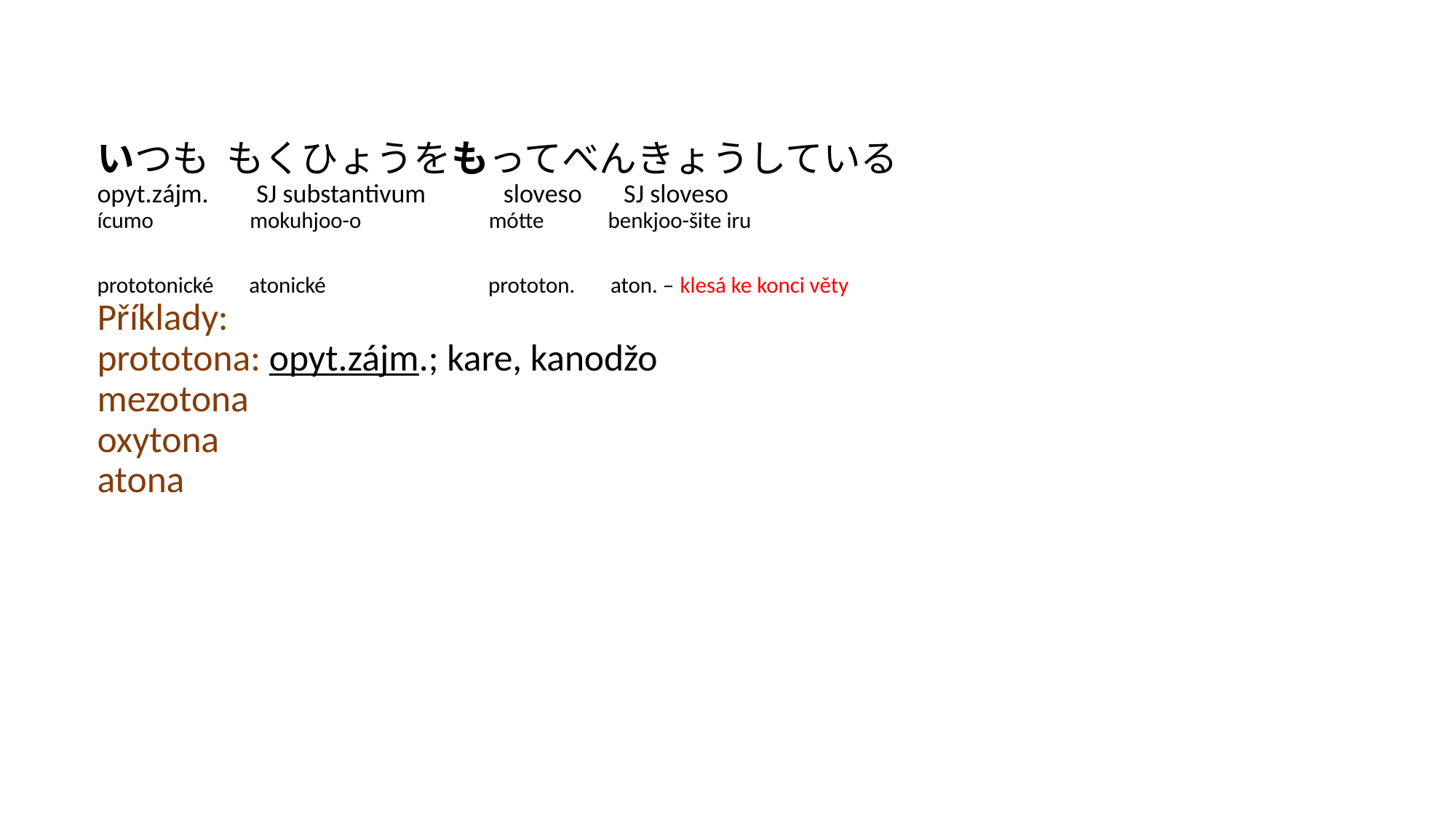

# いつも  もくひょうをもってべんきょうしている opyt.zájm.        SJ substantivum             sloveso       SJ sloveso ícumo                   mokuhjoo-o                         mótte             benkjoo-šite iru prototonické       atonické                                prototon.       aton. – klesá ke konci věty Příklady: prototona: opyt.zájm.; kare, kanodžo mezotona oxytona atona